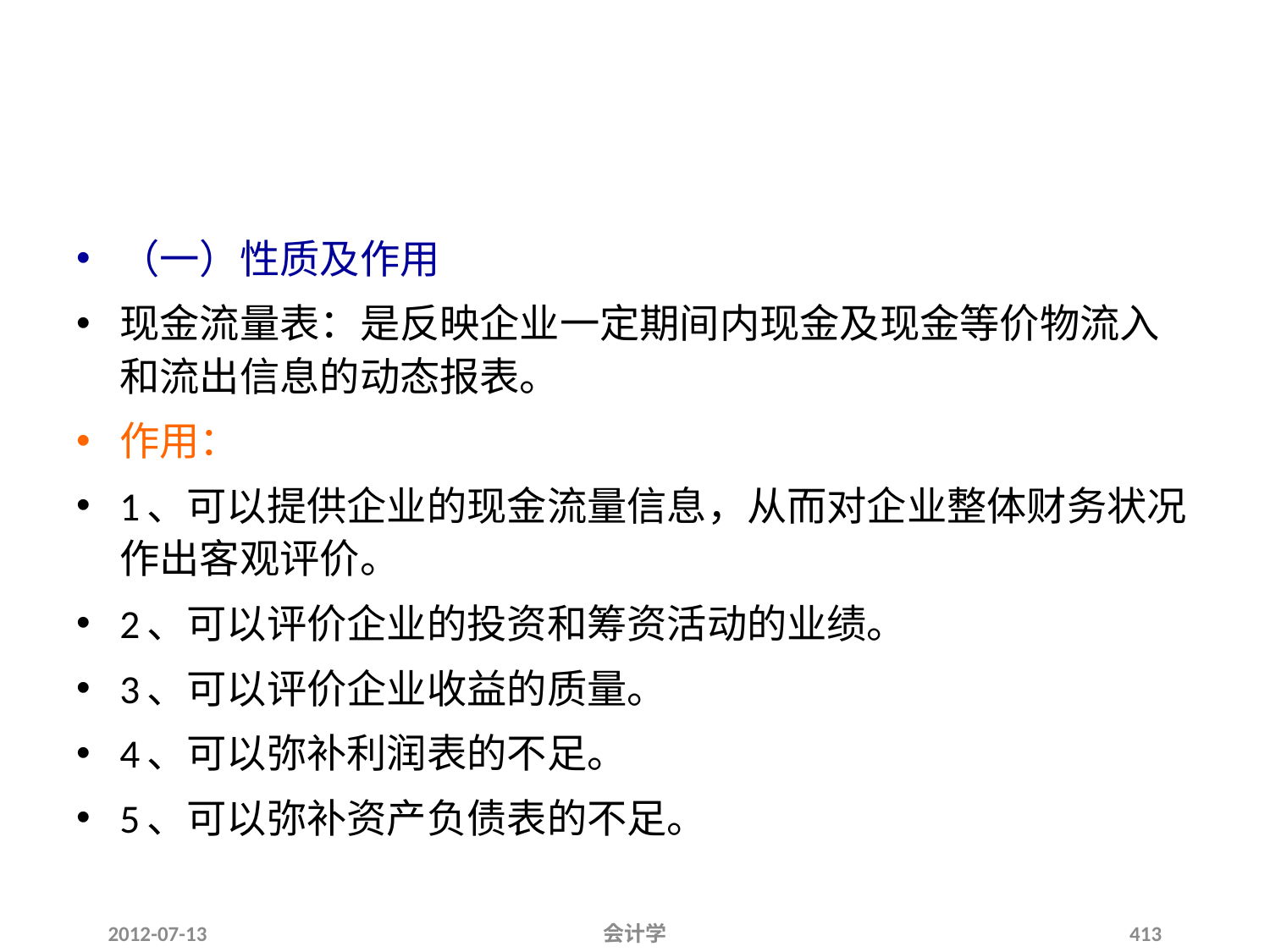

一、现金流量表概述
（一）性质及作用
现金流量表：是反映企业一定期间内现金及现金等价物流入和流出信息的动态报表。
作用：
1、可以提供企业的现金流量信息，从而对企业整体财务状况作出客观评价。
2、可以评价企业的投资和筹资活动的业绩。
3、可以评价企业收益的质量。
4、可以弥补利润表的不足。
5、可以弥补资产负债表的不足。
2012-07-13
会计学
413